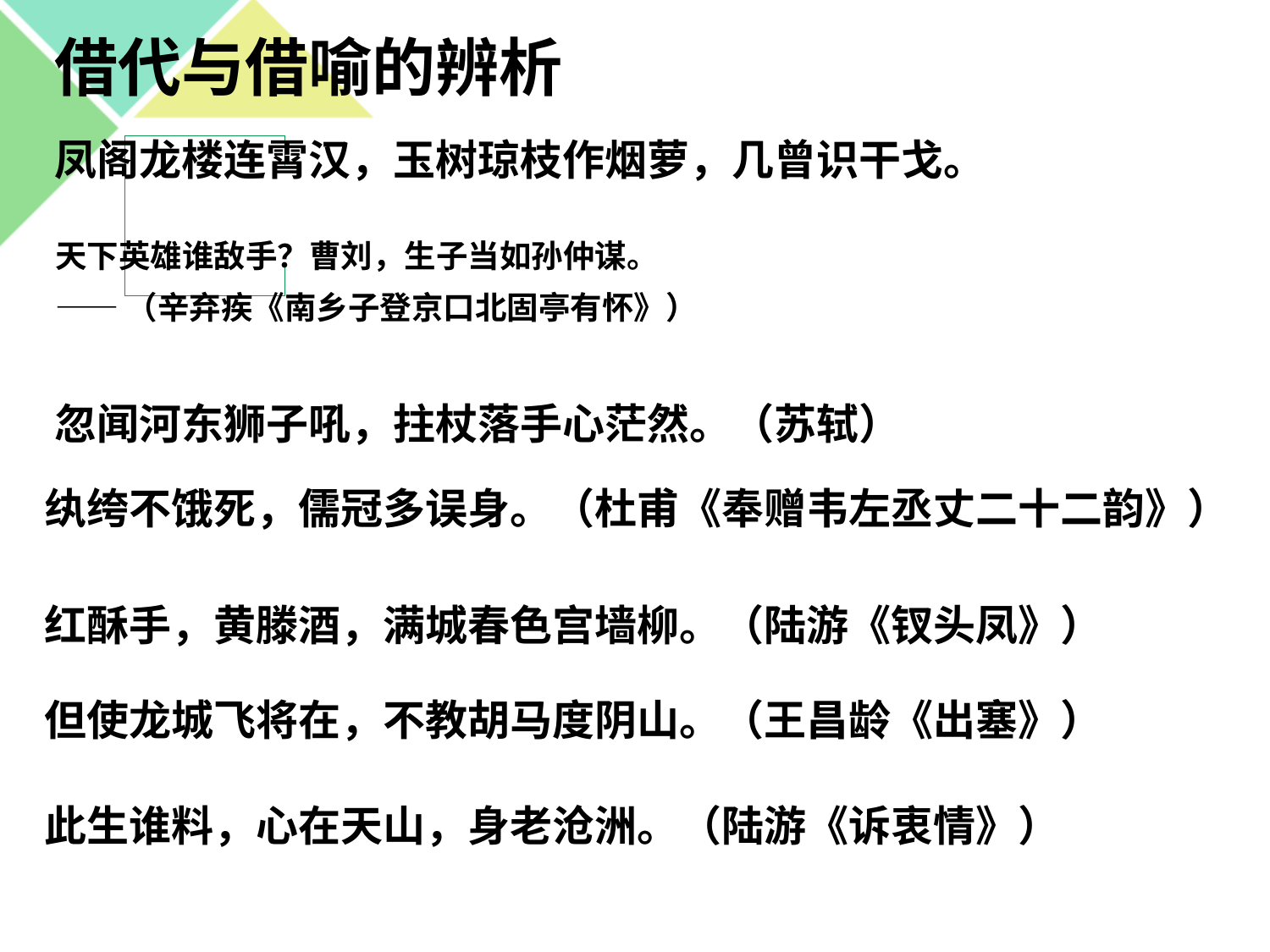

借代与借喻的辨析
凤阁龙楼连霄汉，玉树琼枝作烟萝，几曾识干戈。
天下英雄谁敌手？曹刘，生子当如孙仲谋。
——（辛弃疾《南乡子登京口北固亭有怀》）
忽闻河东狮子吼，拄杖落手心茫然。（苏轼）
纨绔不饿死，儒冠多误身。（杜甫《奉赠韦左丞丈二十二韵》）
红酥手，黄滕酒，满城春色宫墙柳。（陆游《钗头凤》）
但使龙城飞将在，不教胡马度阴山。（王昌龄《出塞》）
此生谁料，心在天山，身老沧洲。（陆游《诉衷情》）